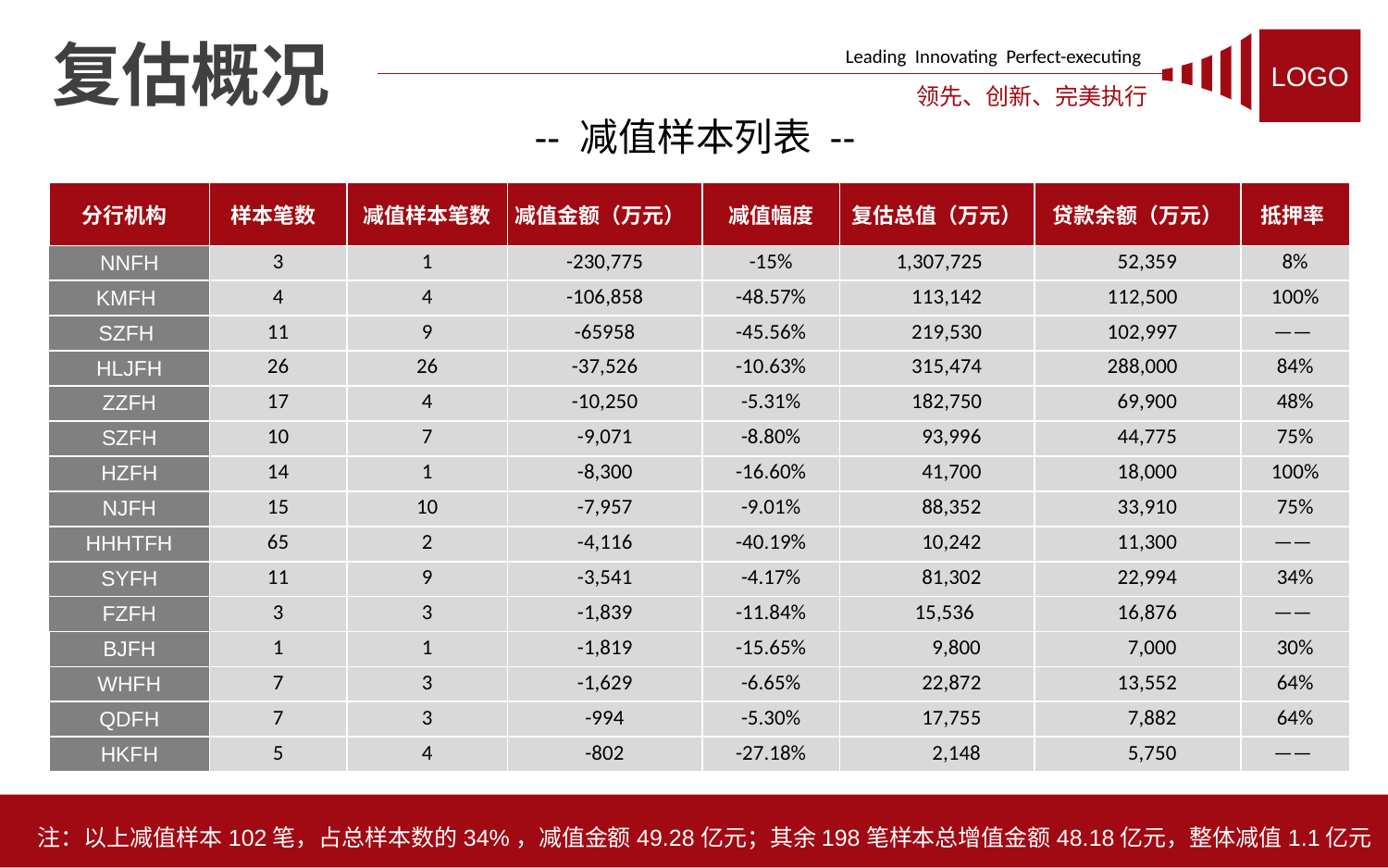

LOGO
Leading  Innovating  Perfect-executing
领先、创新、完美执行
复估概况
-- 减值样本列表 --
| 分行机构 | 样本笔数 | 减值样本笔数 | 减值金额（万元） | 减值幅度 | 复估总值（万元） | 贷款余额（万元） | 抵押率 |
| --- | --- | --- | --- | --- | --- | --- | --- |
| NNFH | 3 | 1 | -230,775 | -15% | 1,307,725 | 52,359 | 8% |
| KMFH | 4 | 4 | -106,858 | -48.57% | 113,142 | 112,500 | 100% |
| SZFH | 11 | 9 | -65958 | -45.56% | 219,530 | 102,997 | —— |
| HLJFH | 26 | 26 | -37,526 | -10.63% | 315,474 | 288,000 | 84% |
| ZZFH | 17 | 4 | -10,250 | -5.31% | 182,750 | 69,900 | 48% |
| SZFH | 10 | 7 | -9,071 | -8.80% | 93,996 | 44,775 | 75% |
| HZFH | 14 | 1 | -8,300 | -16.60% | 41,700 | 18,000 | 100% |
| NJFH | 15 | 10 | -7,957 | -9.01% | 88,352 | 33,910 | 75% |
| HHHTFH | 65 | 2 | -4,116 | -40.19% | 10,242 | 11,300 | —— |
| SYFH | 11 | 9 | -3,541 | -4.17% | 81,302 | 22,994 | 34% |
| FZFH | 3 | 3 | -1,839 | -11.84% | 15,536 | 16,876 | —— |
| BJFH | 1 | 1 | -1,819 | -15.65% | 9,800 | 7,000 | 30% |
| WHFH | 7 | 3 | -1,629 | -6.65% | 22,872 | 13,552 | 64% |
| QDFH | 7 | 3 | -994 | -5.30% | 17,755 | 7,882 | 64% |
| HKFH | 5 | 4 | -802 | -27.18% | 2,148 | 5,750 | —— |

6
注：以上减值样本102笔，占总样本数的34%，减值金额49.28亿元；其余198笔样本总增值金额48.18亿元，整体减值1.1亿元
.